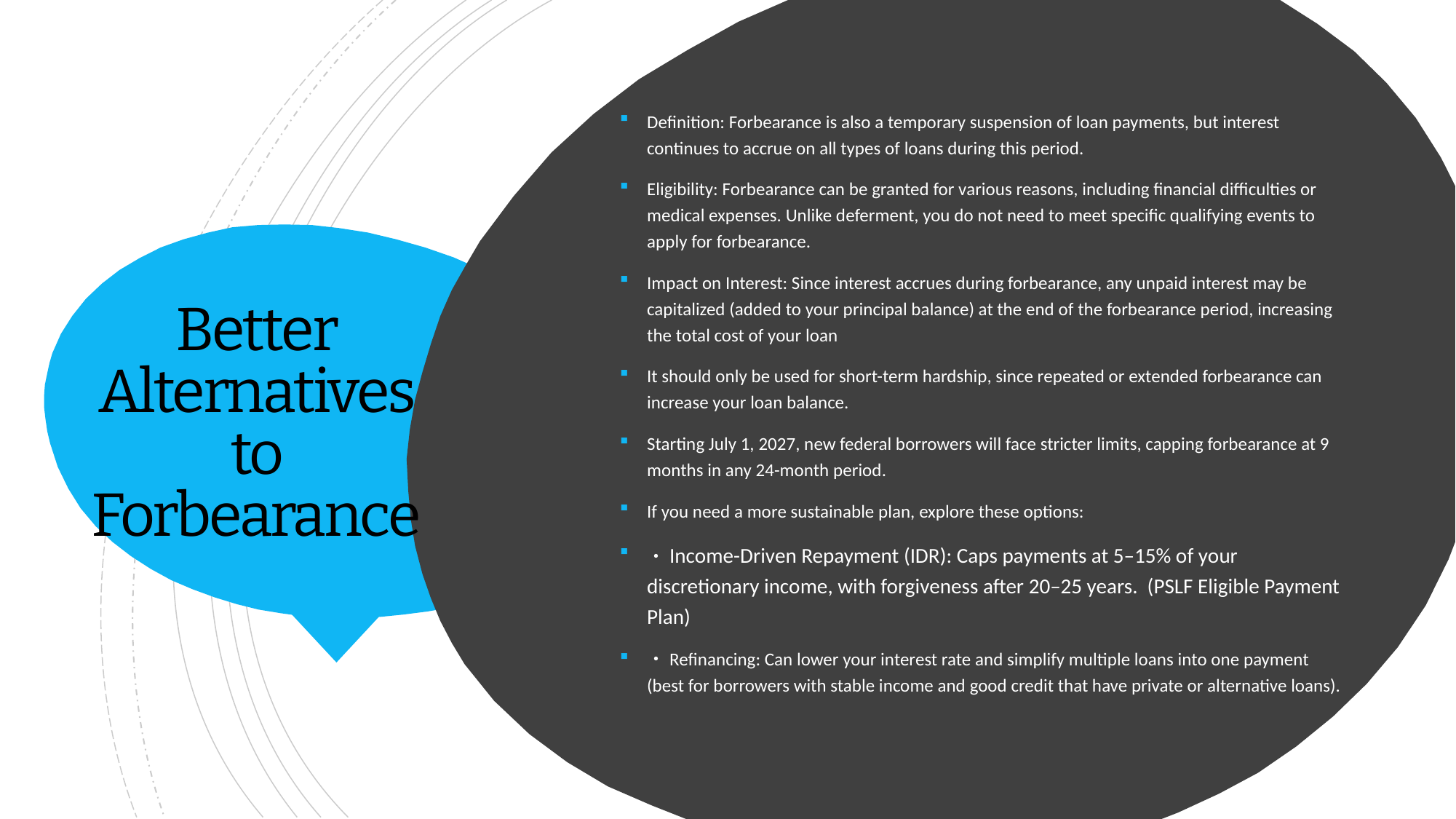

Definition: Forbearance is also a temporary suspension of loan payments, but interest continues to accrue on all types of loans during this period.
Eligibility: Forbearance can be granted for various reasons, including financial difficulties or medical expenses. Unlike deferment, you do not need to meet specific qualifying events to apply for forbearance.
Impact on Interest: Since interest accrues during forbearance, any unpaid interest may be capitalized (added to your principal balance) at the end of the forbearance period, increasing the total cost of your loan
It should only be used for short-term hardship, since repeated or extended forbearance can increase your loan balance.
Starting July 1, 2027, new federal borrowers will face stricter limits, capping forbearance at 9 months in any 24-month period.
If you need a more sustainable plan, explore these options:
・Income-Driven Repayment (IDR): Caps payments at 5–15% of your discretionary income, with forgiveness after 20–25 years.  (PSLF Eligible Payment Plan)
・Refinancing: Can lower your interest rate and simplify multiple loans into one payment (best for borrowers with stable income and good credit that have private or alternative loans).

# Better Alternatives to Forbearance